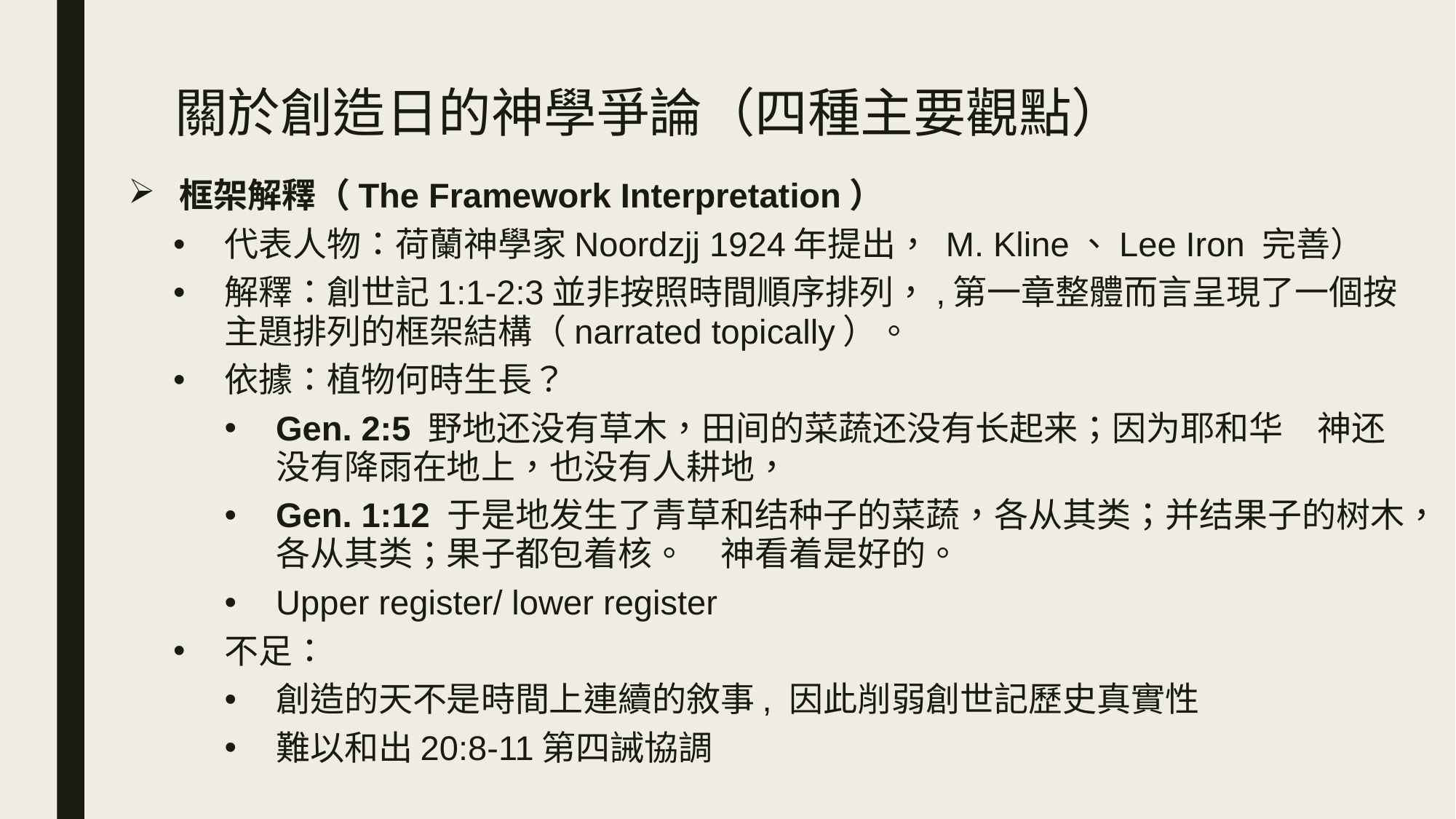

# 關於創造日的神學爭論（四種主要觀點）
框架解釋（The Framework Interpretation）
代表人物：荷蘭神學家Noordzjj 1924年提出， M. Kline、Lee Iron 完善）
解釋：創世記1:1-2:3並非按照時間順序排列，,第一章整體而言呈現了一個按主題排列的框架結構（narrated topically）。
依據：植物何時生長？
Gen. 2:5 野地还没有草木，田间的菜蔬还没有长起来；因为耶和华　神还没有降雨在地上，也没有人耕地，
Gen. 1:12 于是地发生了青草和结种子的菜蔬，各从其类；并结果子的树木，各从其类；果子都包着核。　神看着是好的。
Upper register/ lower register
不足：
創造的天不是時間上連續的敘事, 因此削弱創世記歷史真實性
難以和出20:8-11第四誡協調